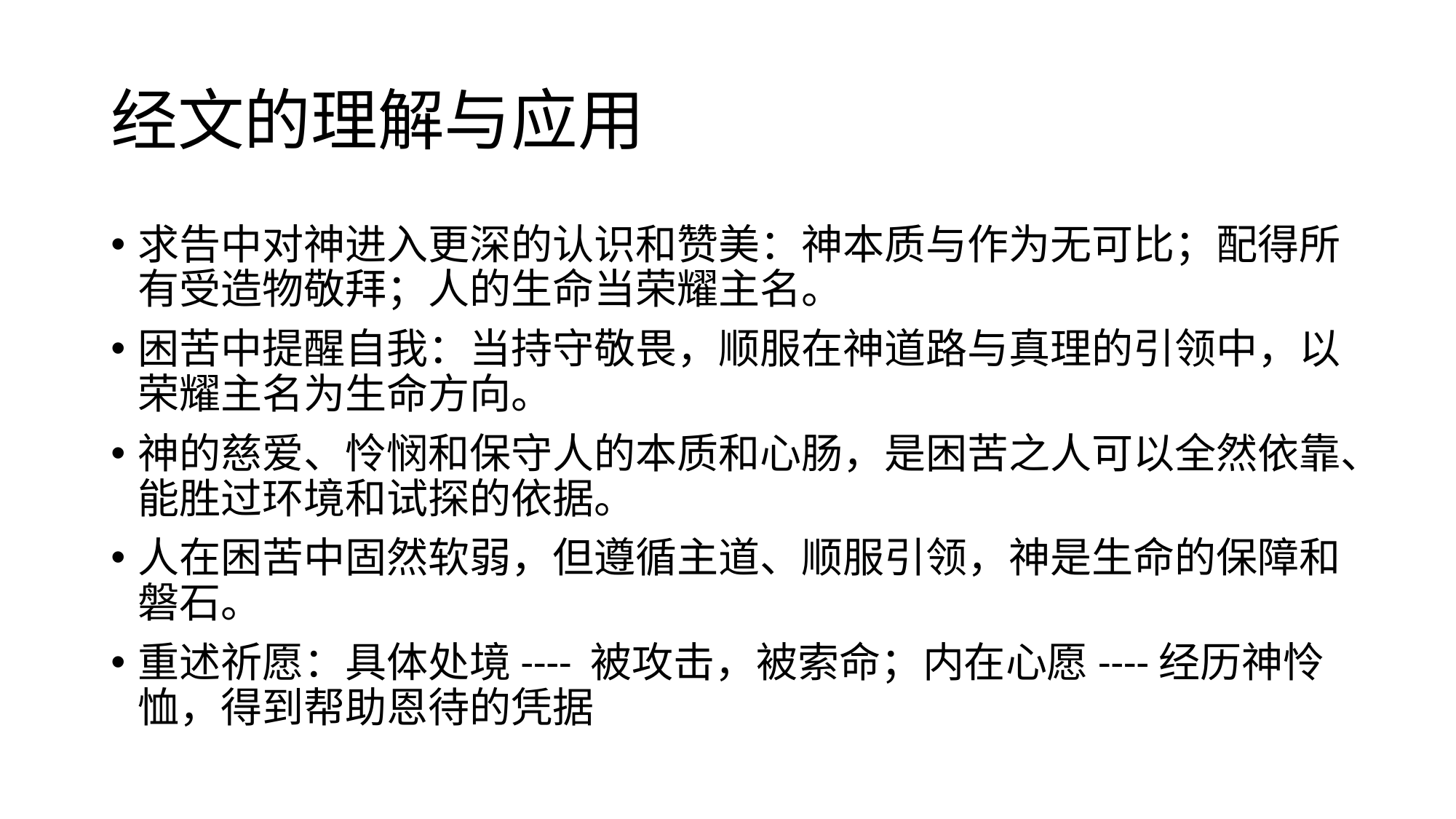

# 经文的理解与应用
求告中对神进入更深的认识和赞美：神本质与作为无可比；配得所有受造物敬拜；人的生命当荣耀主名。
困苦中提醒自我：当持守敬畏，顺服在神道路与真理的引领中，以荣耀主名为生命方向。
神的慈爱、怜悯和保守人的本质和心肠，是困苦之人可以全然依靠、能胜过环境和试探的依据。
人在困苦中固然软弱，但遵循主道、顺服引领，神是生命的保障和磐石。
重述祈愿：具体处境---- 被攻击，被索命；内在心愿----经历神怜恤，得到帮助恩待的凭据